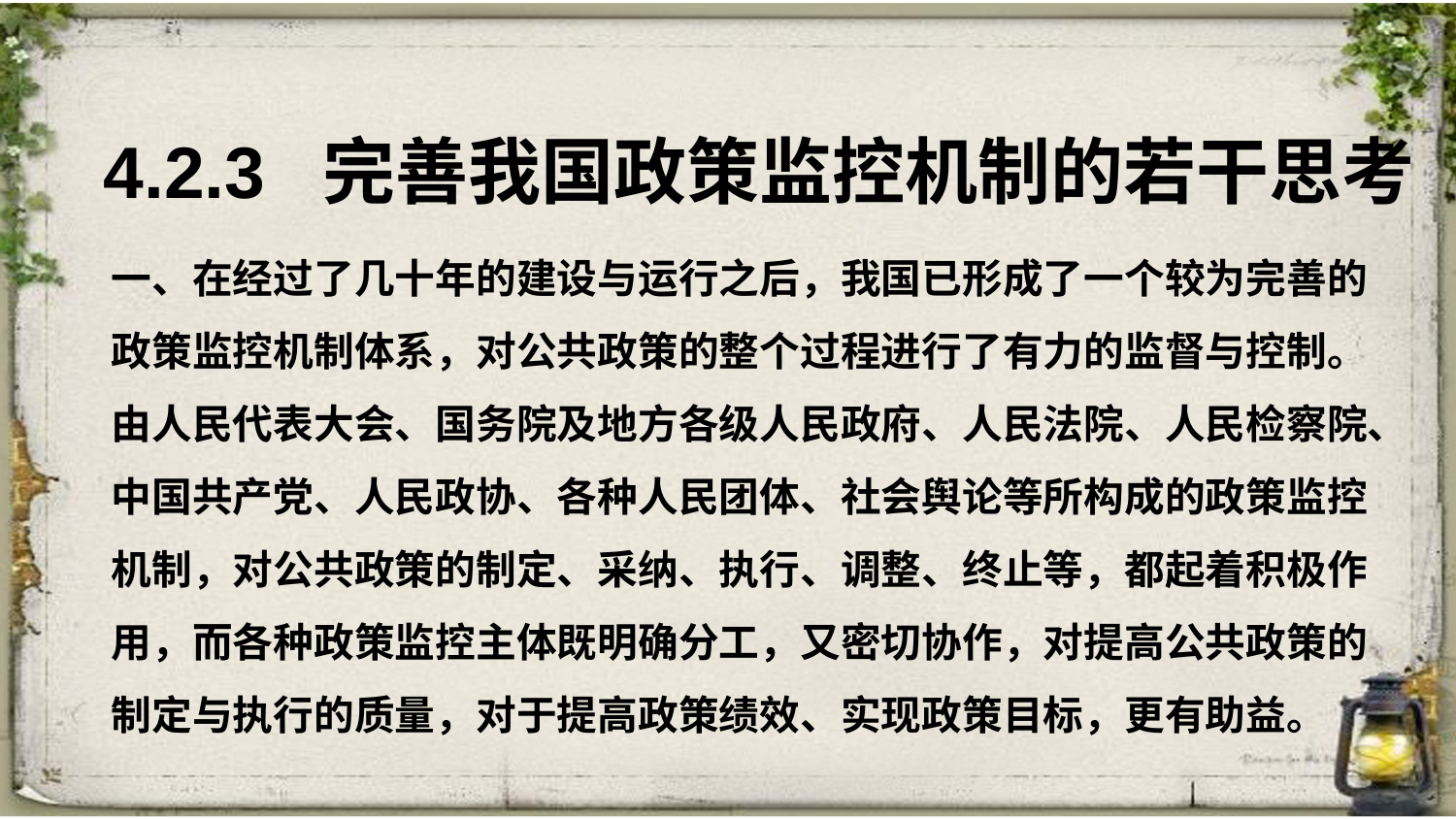

4.2.3  完善我国政策监控机制的若干思考
一、在经过了几十年的建设与运行之后，我国已形成了一个较为完善的
政策监控机制体系，对公共政策的整个过程进行了有力的监督与控制。
由人民代表大会、国务院及地方各级人民政府、人民法院、人民检察院、
中国共产党、人民政协、各种人民团体、社会舆论等所构成的政策监控
机制，对公共政策的制定、采纳、执行、调整、终止等，都起着积极作
用，而各种政策监控主体既明确分工，又密切协作，对提高公共政策的
制定与执行的质量，对于提高政策绩效、实现政策目标，更有助益。